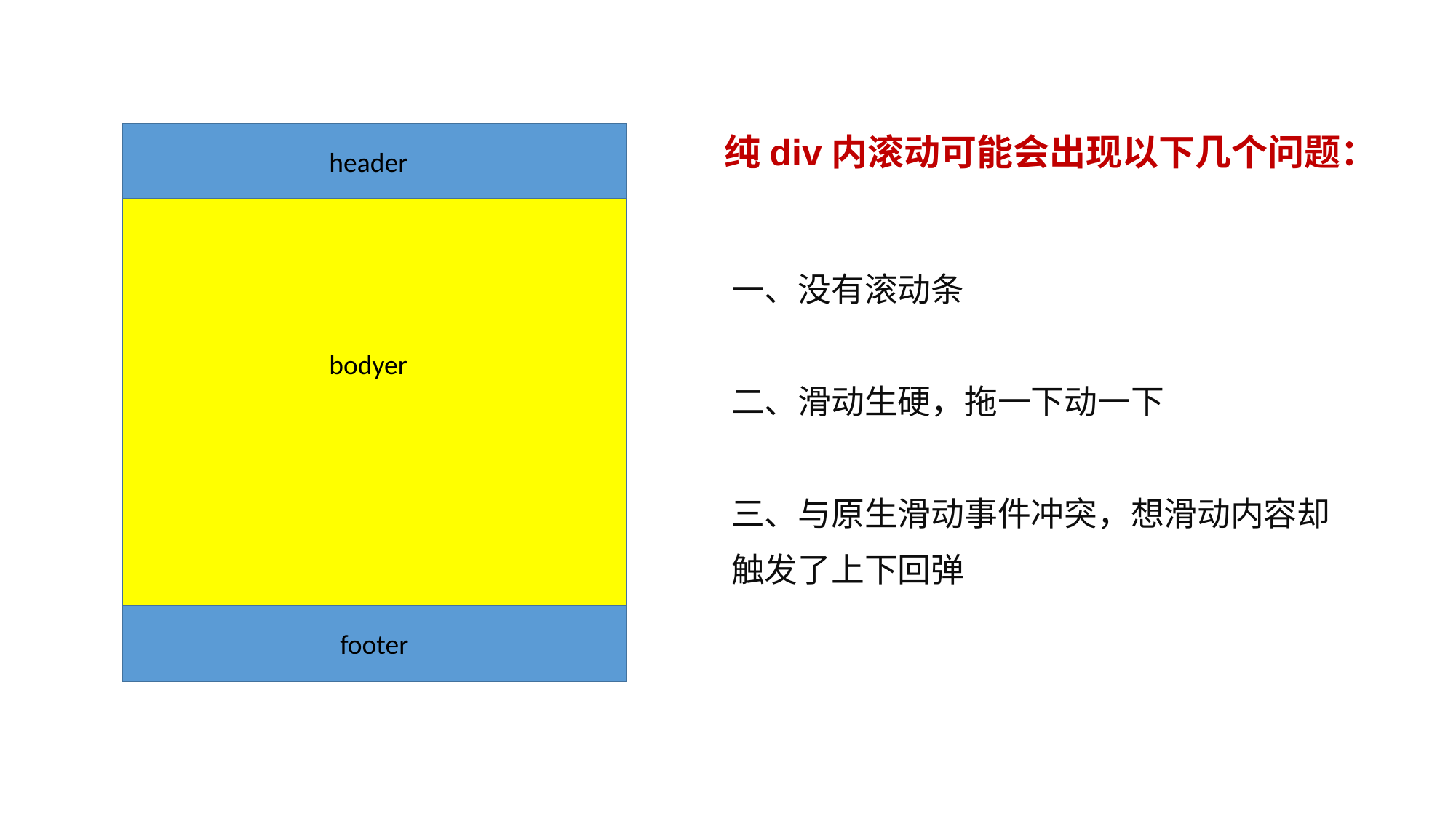

纯div内滚动可能会出现以下几个问题：
header

一、没有滚动条

二、滑动生硬，拖一下动一下

三、与原生滑动事件冲突，想滑动内容却触发了上下回弹
bodyer

footer